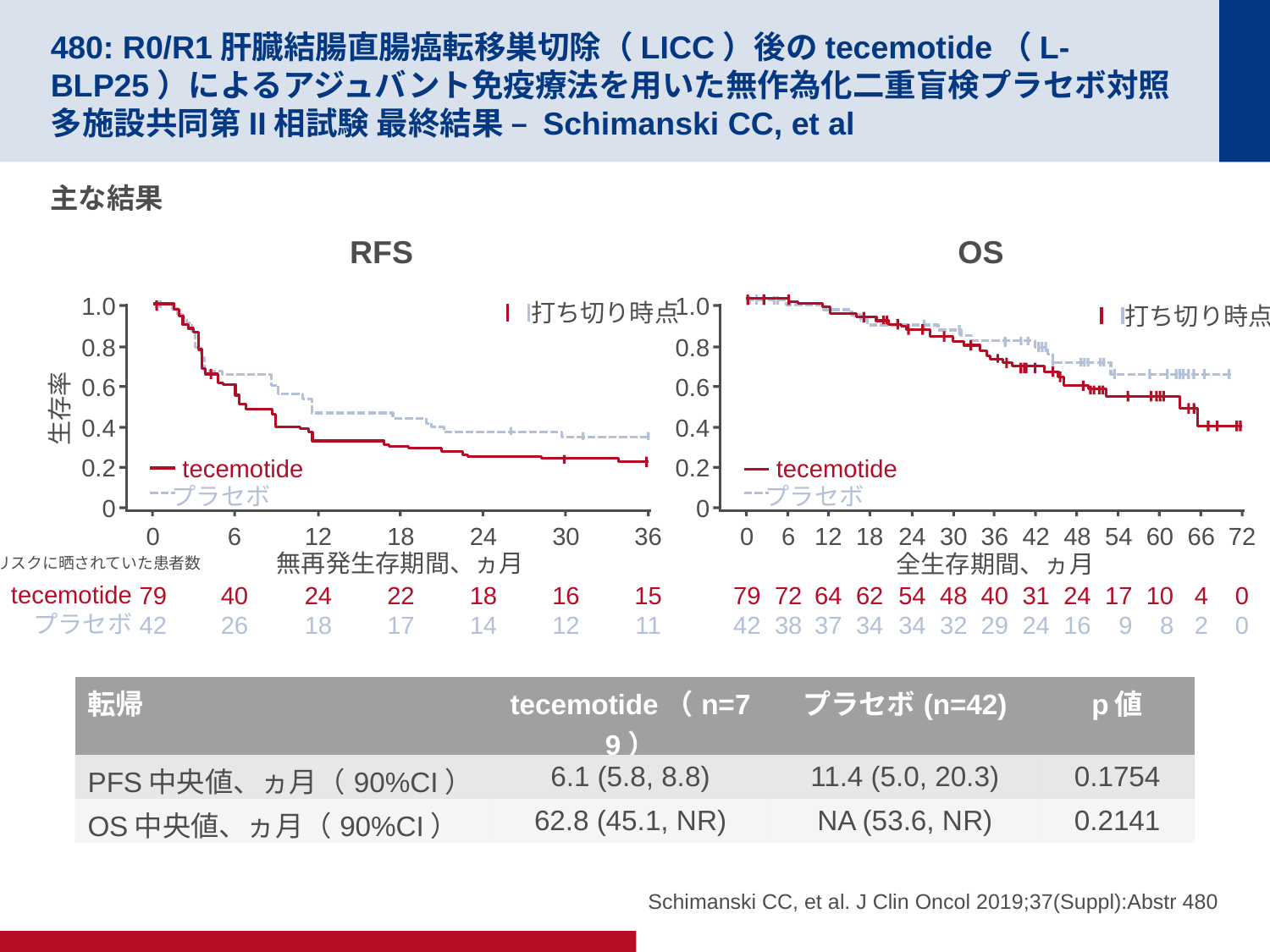

# 480: R0/R1肝臓結腸直腸癌転移巣切除（LICC）後のtecemotide（L-BLP25）によるアジュバント免疫療法を用いた無作為化二重盲検プラセボ対照多施設共同第II相試験 最終結果 – Schimanski CC, et al
主な結果

RFS
OS
1.0

0.8

0.6

生存率
0.4

0.2

0

0

79
42

6

40
26

12

24
18

18

22
17

24

18
14

30

16
12

36

15
11
無再発生存期間、ヵ月
tecemotide
プラセボ
	1.0
打ち切り時点

打ち切り時点

0.8

0.6

0.4

0.2
tecemotide
tecemotide

プラセボ
プラセボ
0

0

79
42

12

64
37

24

54
34

48

24
16

60

10
8

36

40
29

72

0
0

6

72
38

18

62
34

30

48
32

42

31
24

54

17
9

66

4
2
全生存期間、ヵ月
リスクに晒されていた患者数
| 転帰 | tecemotide（n=79） | プラセボ(n=42) | p値 |
| --- | --- | --- | --- |
| PFS中央値、ヵ月（90%CI） | 6.1 (5.8, 8.8) | 11.4 (5.0, 20.3) | 0.1754 |
| OS中央値、ヵ月（90%CI） | 62.8 (45.1, NR) | NA (53.6, NR) | 0.2141 |
Schimanski CC, et al. J Clin Oncol 2019;37(Suppl):Abstr 480